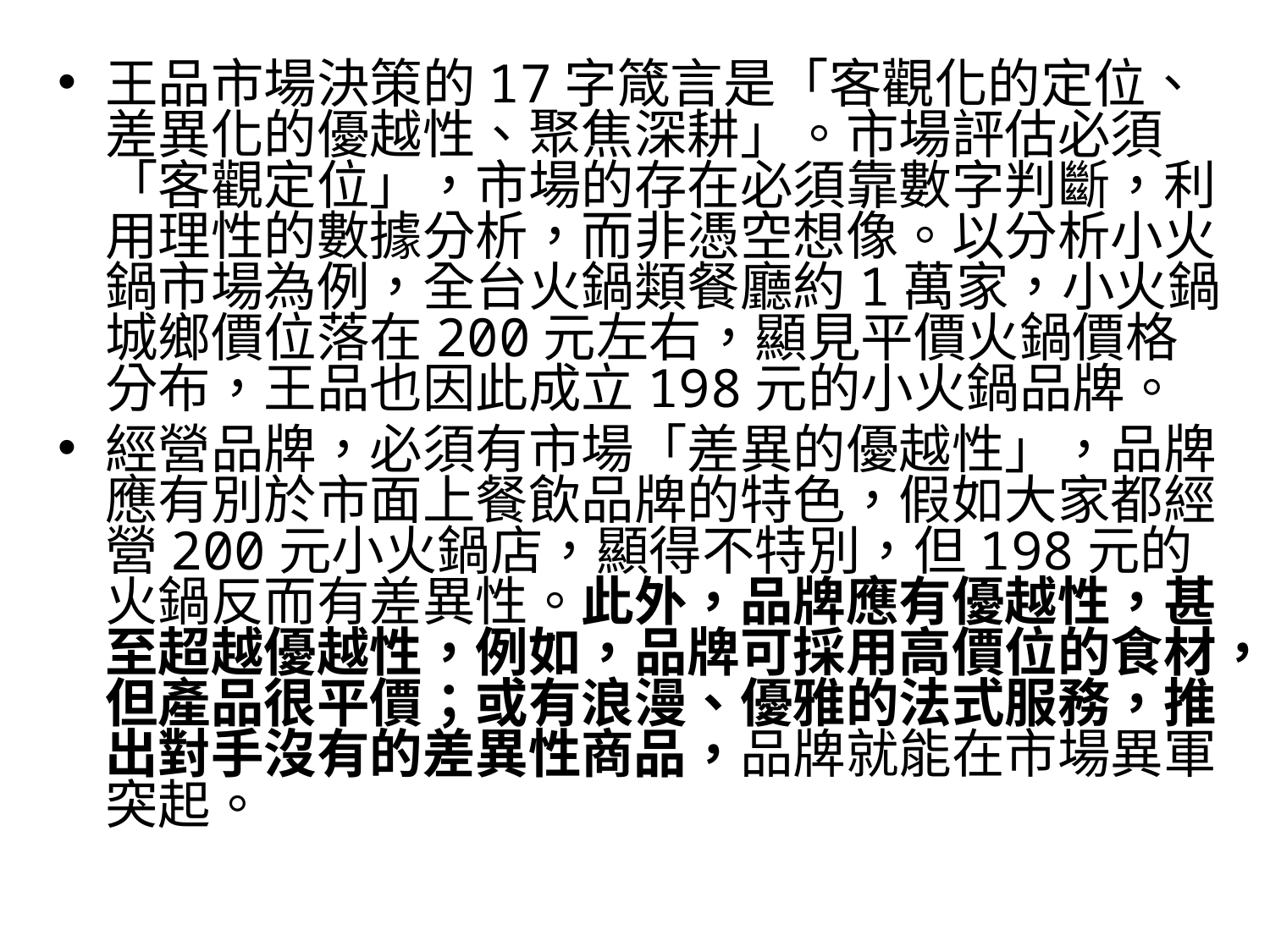

王品市場決策的17字箴言是「客觀化的定位、差異化的優越性、聚焦深耕」。市場評估必須「客觀定位」，市場的存在必須靠數字判斷，利用理性的數據分析，而非憑空想像。以分析小火鍋市場為例，全台火鍋類餐廳約1萬家，小火鍋城鄉價位落在200元左右，顯見平價火鍋價格分布，王品也因此成立198元的小火鍋品牌。
經營品牌，必須有市場「差異的優越性」，品牌應有別於市面上餐飲品牌的特色，假如大家都經營200元小火鍋店，顯得不特別，但198元的火鍋反而有差異性。此外，品牌應有優越性，甚至超越優越性，例如，品牌可採用高價位的食材，但產品很平價；或有浪漫、優雅的法式服務，推出對手沒有的差異性商品，品牌就能在市場異軍突起。